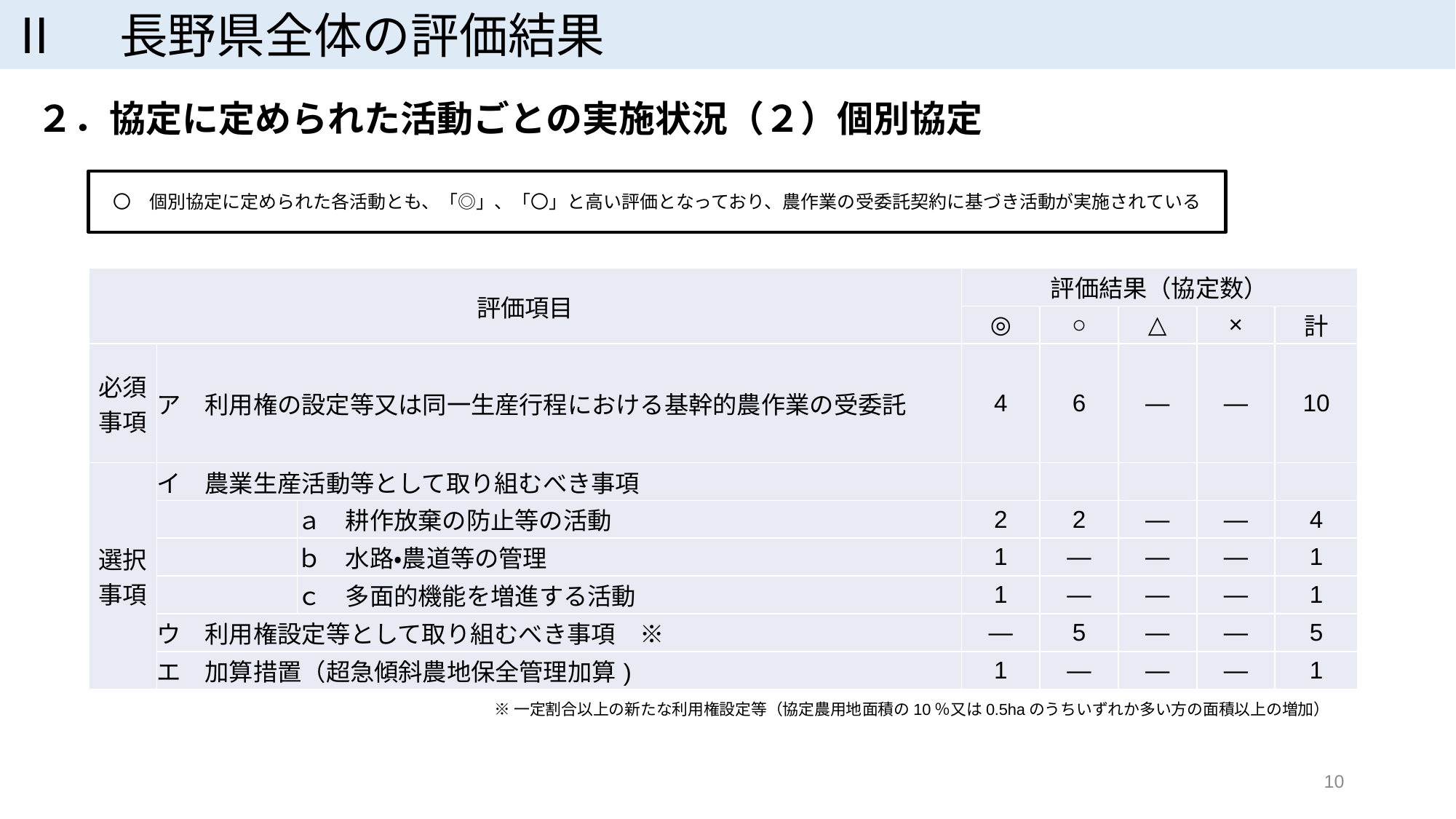

Ⅱ　長野県全体の評価結果
２．協定に定められた活動ごとの実施状況（２）個別協定
〇　個別協定に定められた各活動とも、「◎」、「〇」と高い評価となっており、農作業の受委託契約に基づき活動が実施されている
| 評価項目 |  |  | 評価結果（協定数） |  |  |  |  |
| --- | --- | --- | --- | --- | --- | --- | --- |
|  |  |  | ◎ | ○ | △ | × | 計 |
| 必須事項 | ア　利用権の設定等又は同一生産行程における基幹的農作業の受委託 |  | 4 | 6 | ― | ― | 10 |
| 選択事項 | イ　農業生産活動等として取り組むべき事項 |  |  |  |  |  |  |
|  |  | ａ　耕作放棄の防止等の活動 | 2 | 2 | ― | ― | 4 |
|  |  | ｂ　水路・農道等の管理 | 1 | ― | ― | ― | 1 |
|  |  | ｃ　多面的機能を増進する活動 | 1 | ― | ― | ― | 1 |
|  | ウ　利用権設定等として取り組むべき事項　※ |  | ― | 5 | ― | ― | 5 |
|  | エ　加算措置（超急傾斜農地保全管理加算) |  | 1 | ― | ― | ― | 1 |
※一定割合以上の新たな利用権設定等（協定農用地面積の10％又は0.5haのうちいずれか多い方の面積以上の増加）
10